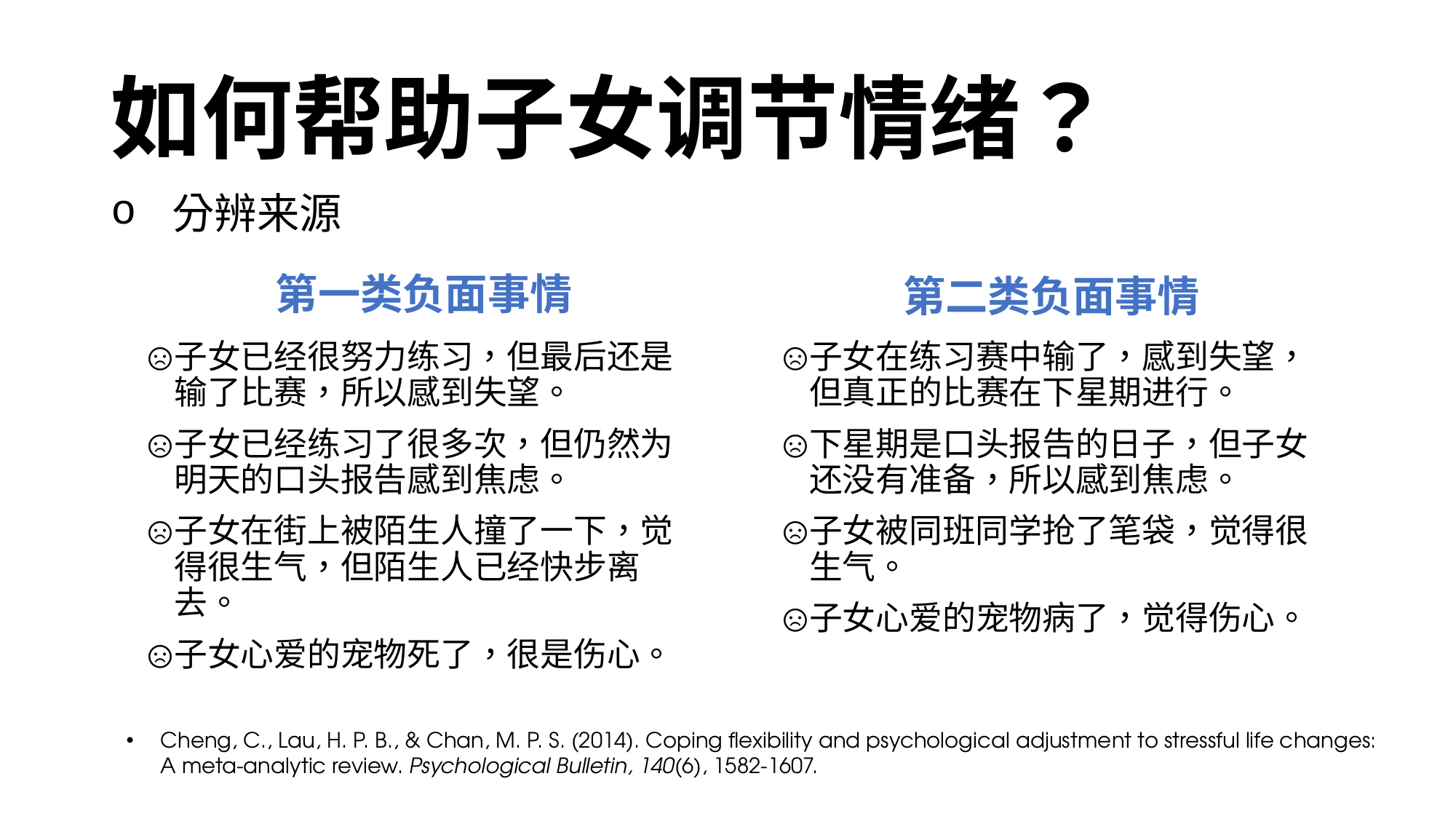

# 如何帮助子女调节情绪？
分辨来源
第一类负面事情
第二类负面事情
子女已经很努力练习，但最后还是输了比赛，所以感到失望。
子女已经练习了很多次，但仍然为明天的口头报告感到焦虑。
子女在街上被陌生人撞了一下，觉得很生气，但陌生人已经快步离去。
子女心爱的宠物死了，很是伤心。
子女在练习赛中输了，感到失望，但真正的比赛在下星期进行。
下星期是口头报告的日子，但子女还没有准备，所以感到焦虑。
子女被同班同学抢了笔袋，觉得很生气。
子女心爱的宠物病了，觉得伤心。

Cheng, C., Lau, H. P. B., & Chan, M. P. S. (2014). Coping flexibility and psychological adjustment to stressful life changes: A meta-analytic review. Psychological Bulletin, 140(6), 1582-1607.